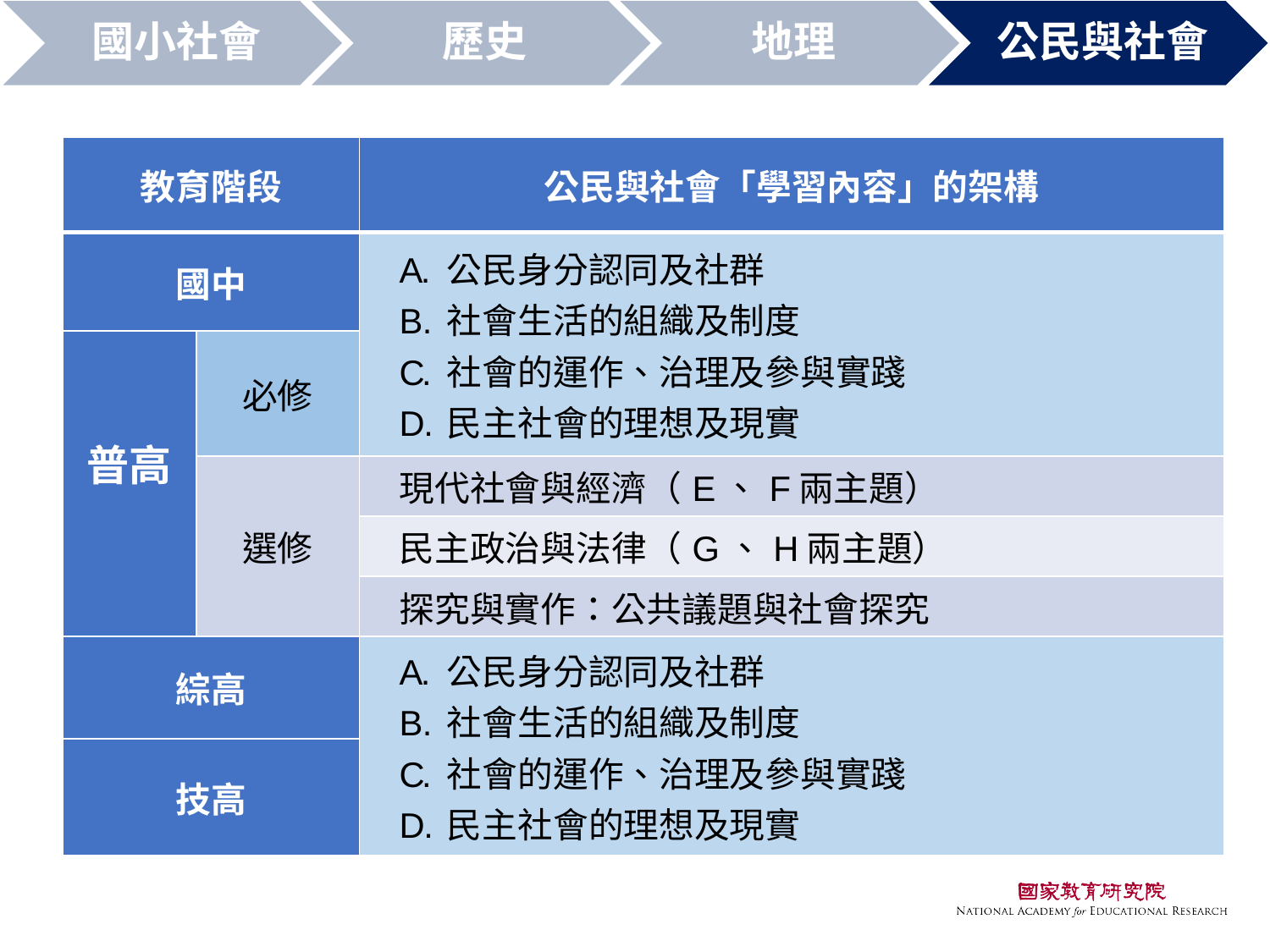

國小社會
歷史
地理
公民與社會
| 教育階段 |  | 公民與社會「學習內容」的架構 |
| --- | --- | --- |
| 國中 |  | 公民身分認同及社群 社會生活的組織及制度 社會的運作、治理及參與實踐 民主社會的理想及現實 |
| 普高 | 必修 |  |
|  | 選修 | 現代社會與經濟（E、F兩主題） |
|  |  | 民主政治與法律（G、H兩主題） |
|  |  | 探究與實作：公共議題與社會探究 |
| 綜高 |  | 公民身分認同及社群 社會生活的組織及制度 社會的運作、治理及參與實踐 民主社會的理想及現實 |
| 技高 |  |  |